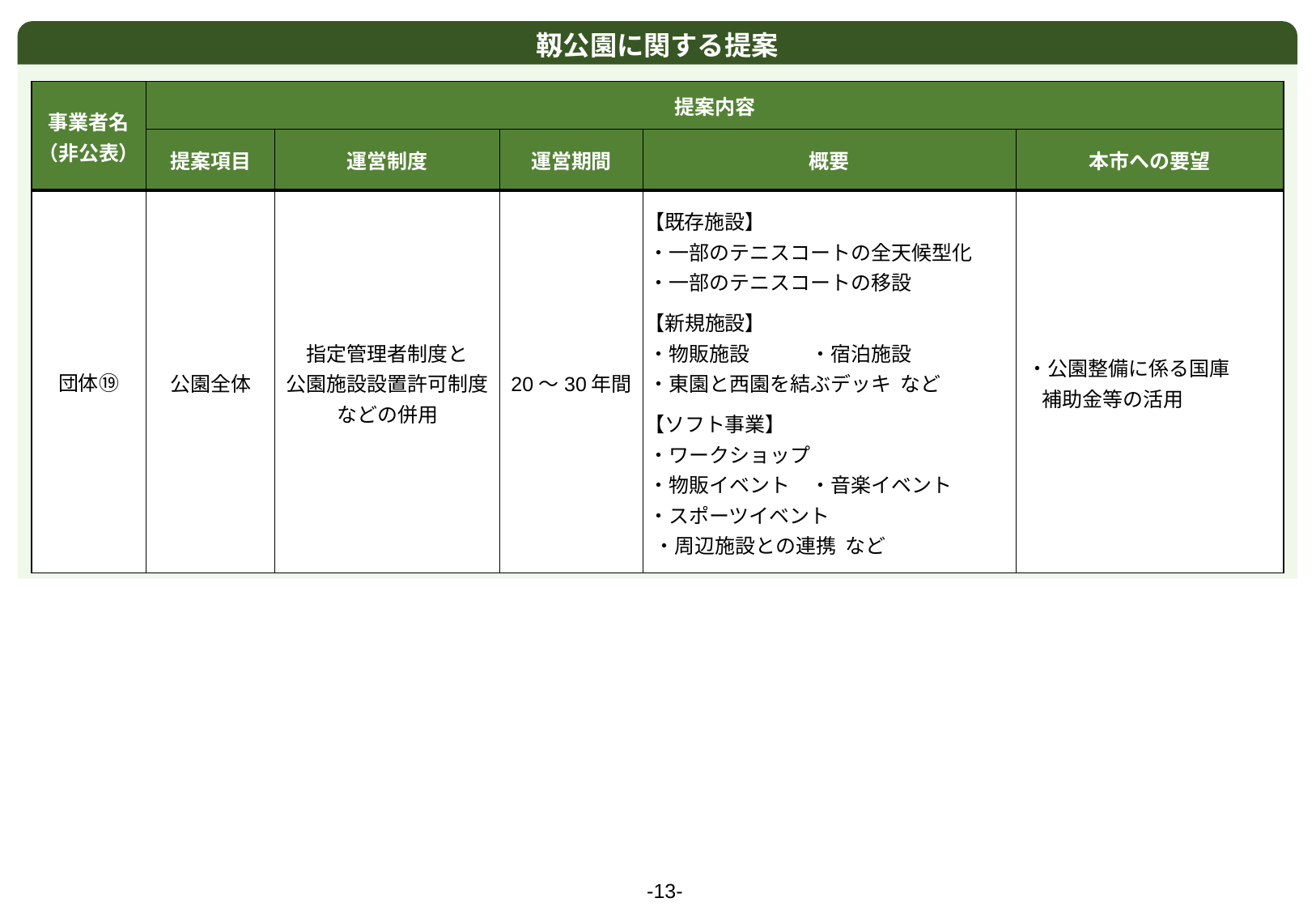

靱公園に関する提案

| 事業者名 （非公表） | 提案内容 |  |  |  |  |
| --- | --- | --- | --- | --- | --- |
|  | 提案項目 | 運営制度 | 運営期間 | 概要 | 本市への要望 |
| 団体⑲ | 公園全体 | 指定管理者制度と 公園施設設置許可制度 などの併用 | 20～30年間 | 【既存施設】 ・一部のテニスコートの全天候型化 ・一部のテニスコートの移設 【新規施設】 ・物販施設　　　・宿泊施設 ・東園と西園を結ぶデッキ など 【ソフト事業】 ・ワークショップ ・物販イベント　・音楽イベント ・スポーツイベント ・周辺施設との連携 など | ・公園整備に係る国庫 　 補助金等の活用 |
-13-